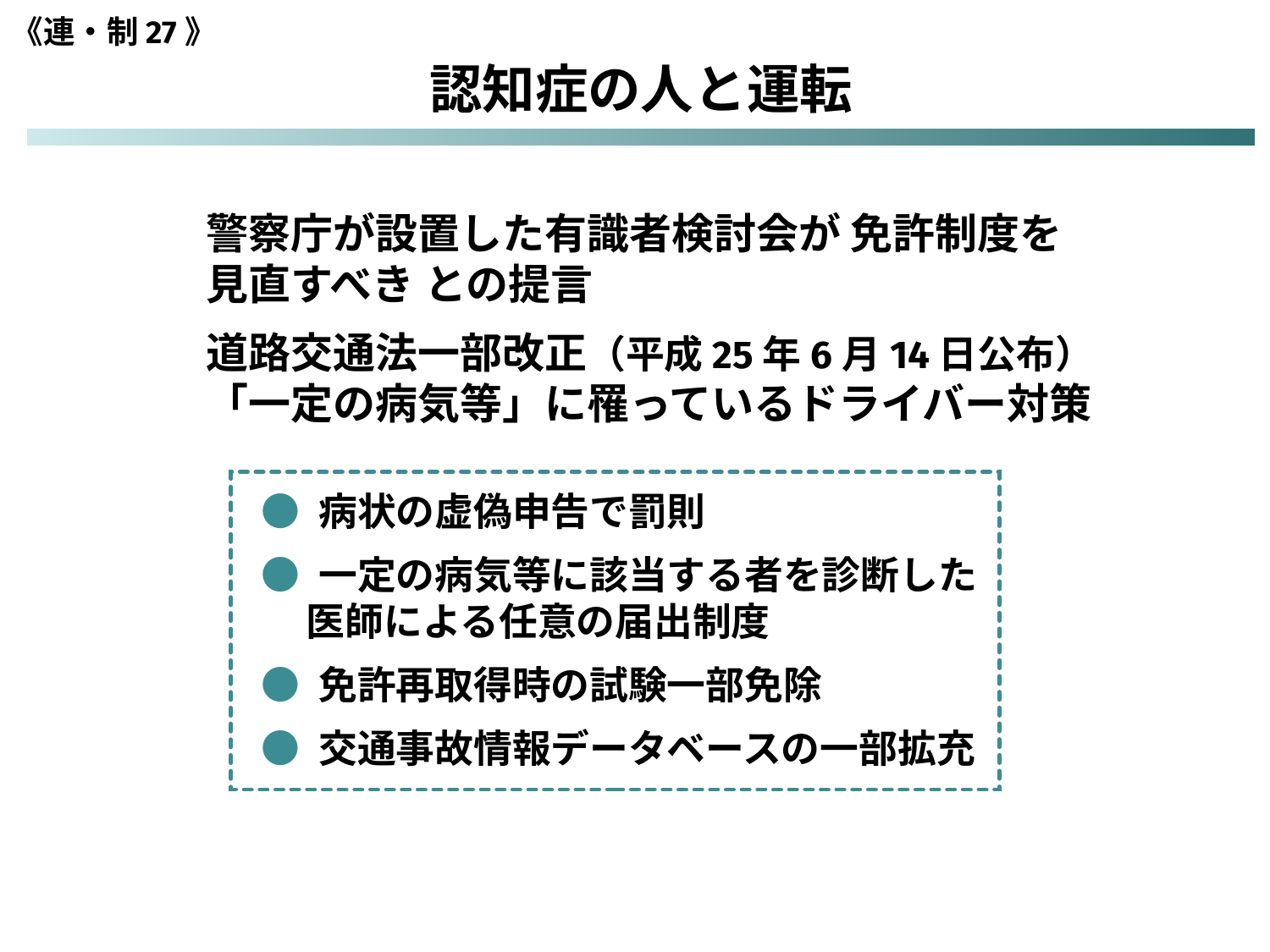

《連・制27》
認知症の人と運転

 警察庁が設置した有識者検討会が 免許制度を
 見直すべき との提言

 道路交通法一部改正（平成25年6月14日公布）
 「一定の病気等」に罹っているドライバー対策

● 病状の虚偽申告で罰則

● 一定の病気等に該当する者を診断した
    医師による任意の届出制度

● 免許再取得時の試験一部免除

● 交通事故情報データベースの一部拡充